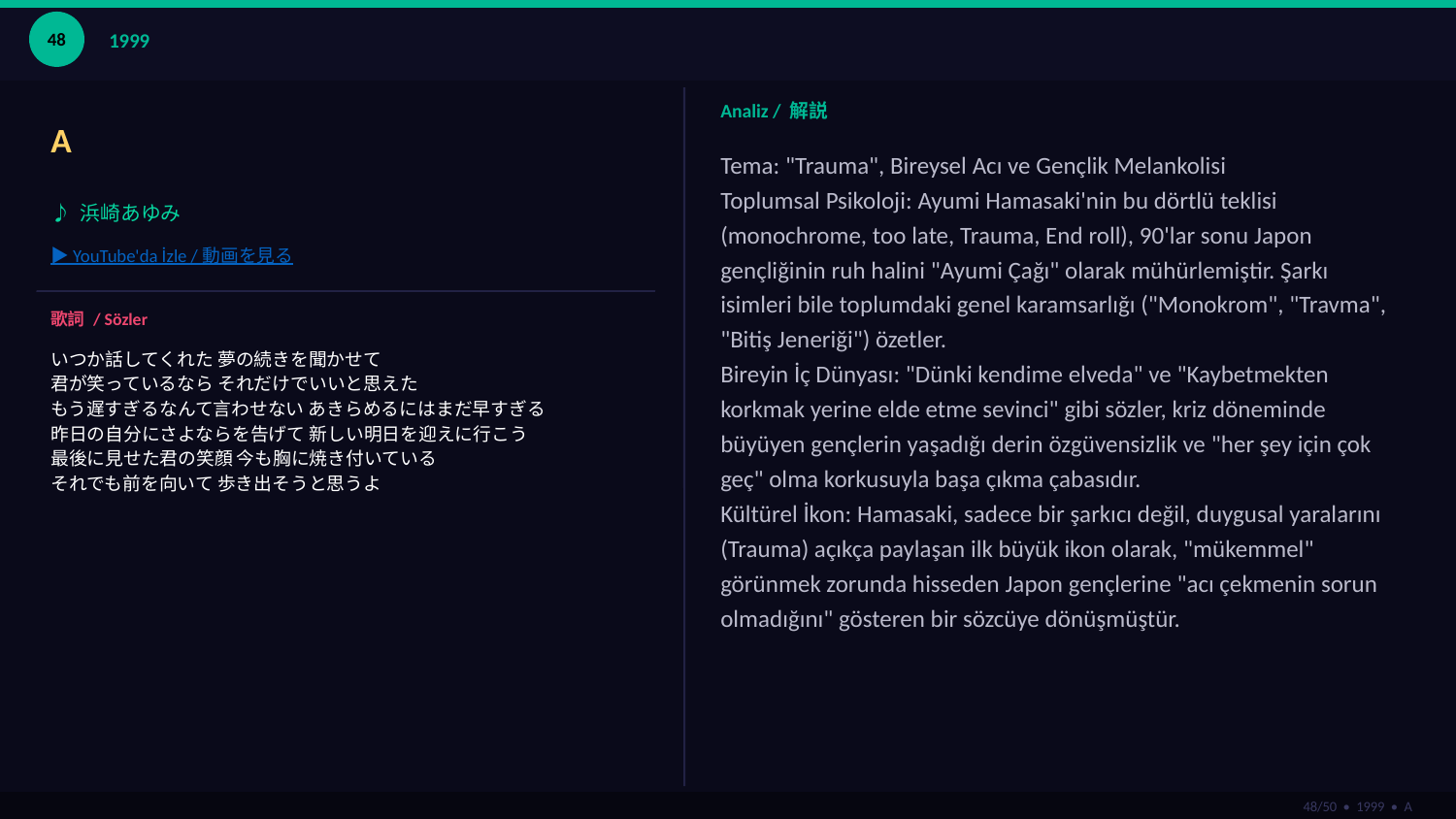

48
1999
A

Analiz / 解説
Tema: "Trauma", Bireysel Acı ve Gençlik Melankolisi
Toplumsal Psikoloji: Ayumi Hamasaki'nin bu dörtlü teklisi (monochrome, too late, Trauma, End roll), 90'lar sonu Japon gençliğinin ruh halini "Ayumi Çağı" olarak mühürlemiştir. Şarkı isimleri bile toplumdaki genel karamsarlığı ("Monokrom", "Travma", "Bitiş Jeneriği") özetler.
Bireyin İç Dünyası: "Dünki kendime elveda" ve "Kaybetmekten korkmak yerine elde etme sevinci" gibi sözler, kriz döneminde büyüyen gençlerin yaşadığı derin özgüvensizlik ve "her şey için çok geç" olma korkusuyla başa çıkma çabasıdır.
Kültürel İkon: Hamasaki, sadece bir şarkıcı değil, duygusal yaralarını (Trauma) açıkça paylaşan ilk büyük ikon olarak, "mükemmel" görünmek zorunda hisseden Japon gençlerine "acı çekmenin sorun olmadığını" gösteren bir sözcüye dönüşmüştür.
♪ 浜崎あゆみ
▶ YouTube'da İzle / 動画を見る

歌詞 / Sözler
いつか話してくれた 夢の続きを聞かせて
君が笑っているなら それだけでいいと思えた
もう遅すぎるなんて言わせない あきらめるにはまだ早すぎる
昨日の自分にさよならを告げて 新しい明日を迎えに行こう
最後に見せた君の笑顔 今も胸に焼き付いている
それでも前を向いて 歩き出そうと思うよ

48/50  •  1999  •  A